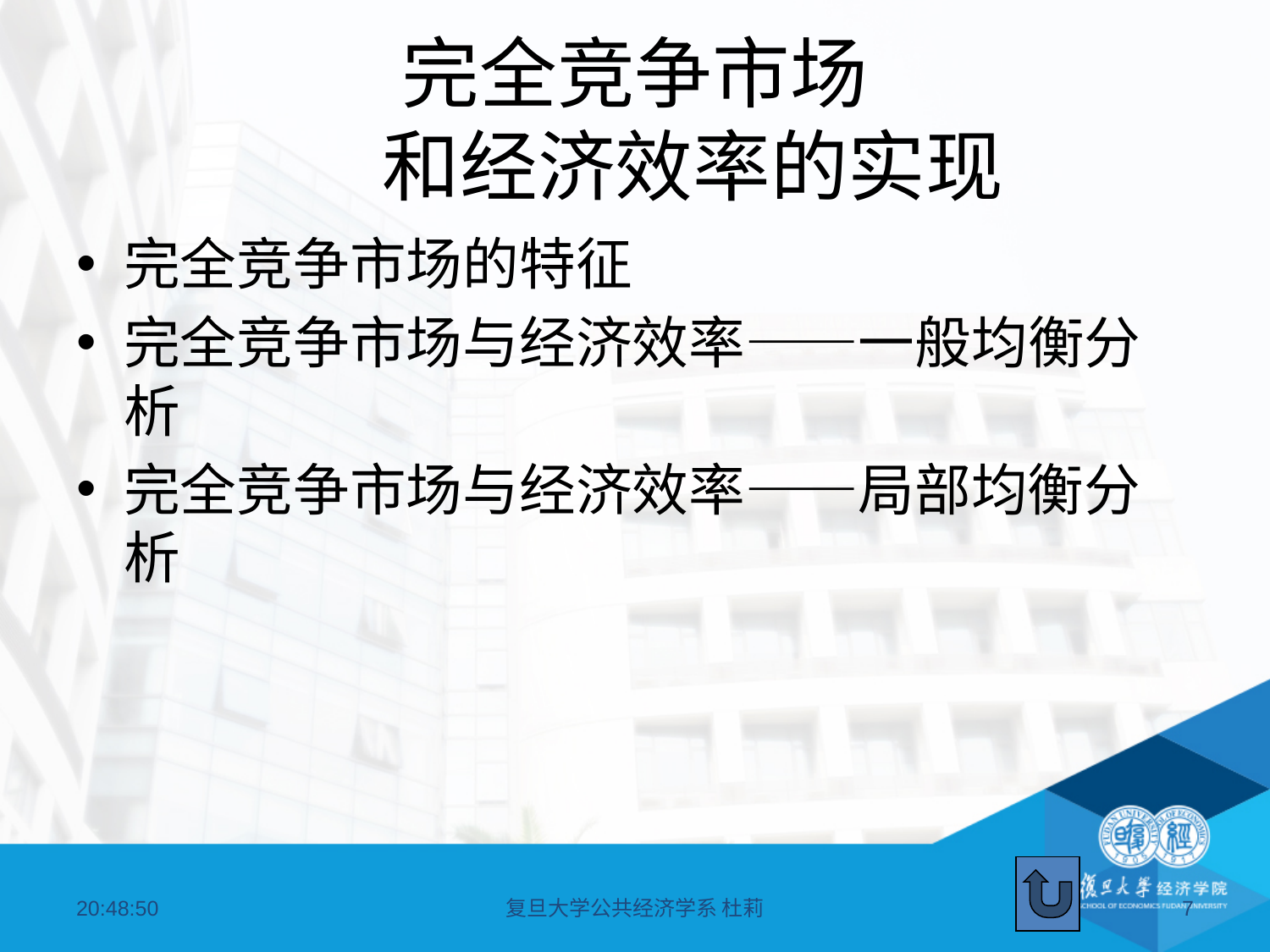

# 完全竞争市场 和经济效率的实现
完全竞争市场的特征
完全竞争市场与经济效率——一般均衡分析
完全竞争市场与经济效率——局部均衡分析

20:48:50
复旦大学公共经济学系 杜莉
7